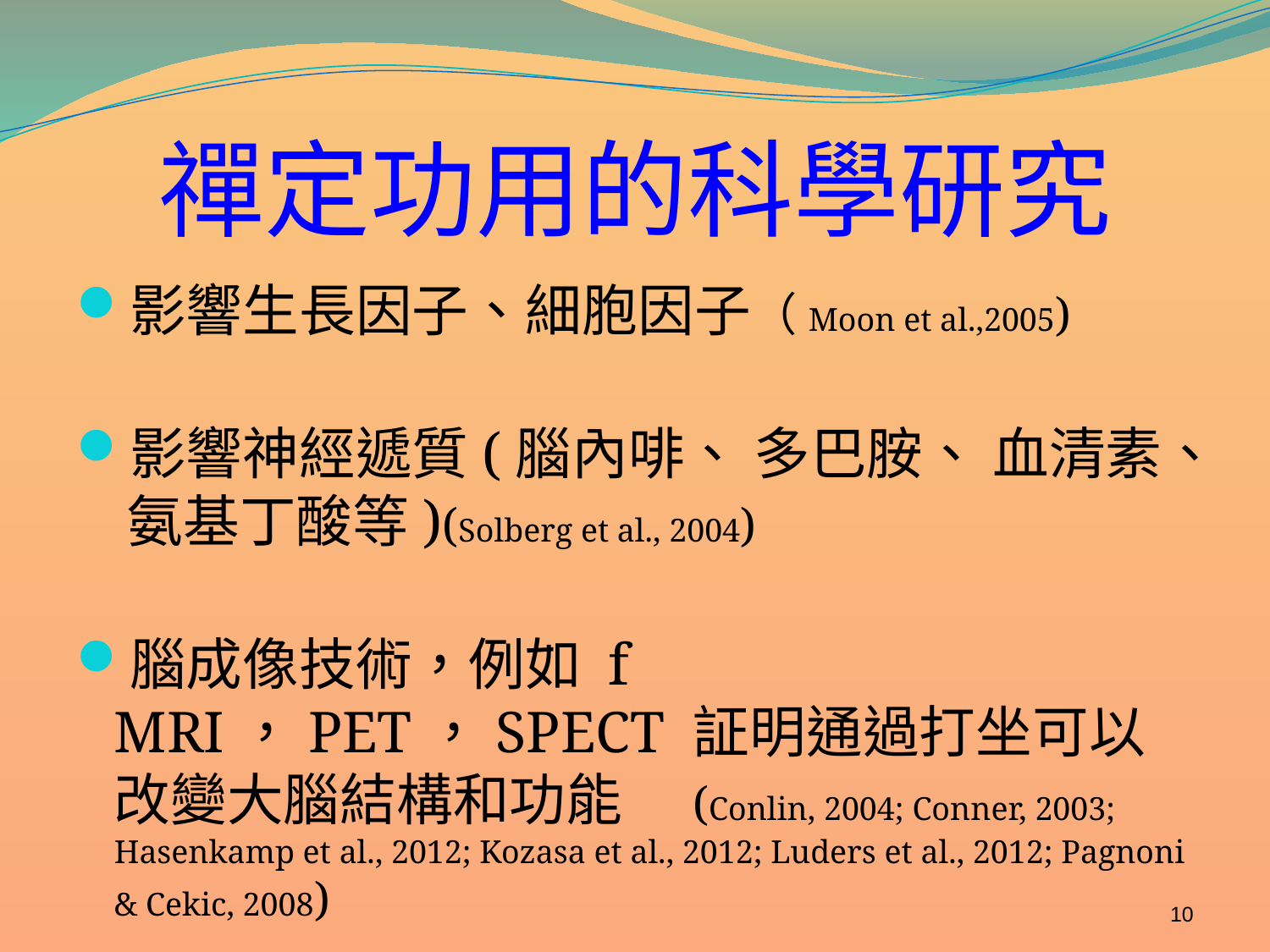

# 禪定功用的科學研究
影響生長因子、細胞因子（Moon et al.,2005)

影響神經遞質(腦內啡、 多巴胺、 血清素、 氨基丁酸等)(Solberg et al., 2004)

腦成像技術，例如 f MRI，PET，SPECT 証明通過打坐可以改變大腦結構和功能　(Conlin, 2004; Conner, 2003; Hasenkamp et al., 2012; Kozasa et al., 2012; Luders et al., 2012; Pagnoni & Cekic, 2008)
10